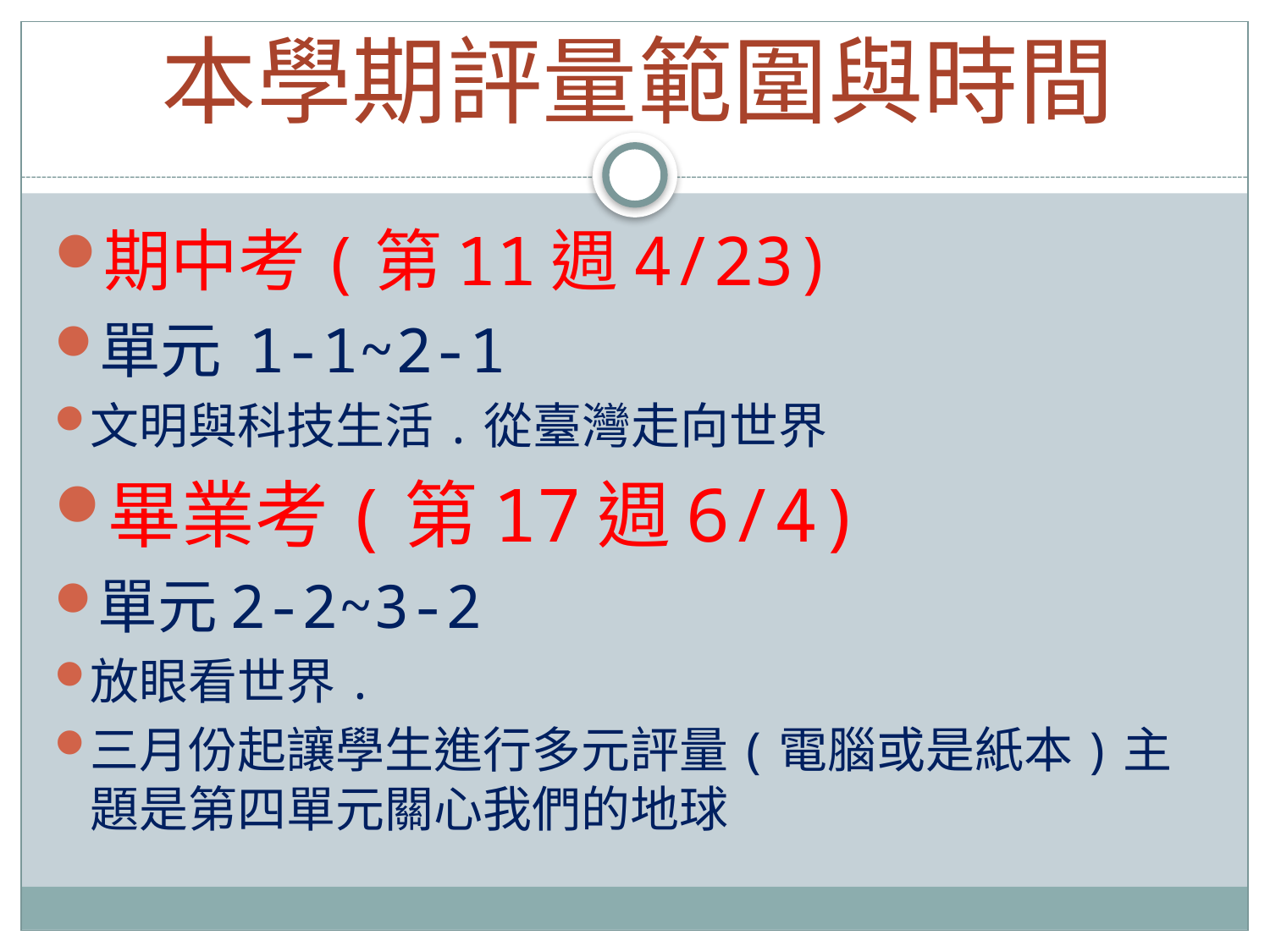

# 本學期評量範圍與時間
期中考(第11週4/23)
單元 1-1~2-1
文明與科技生活.從臺灣走向世界
畢業考(第17週6/4)
單元2-2~3-2
放眼看世界.
三月份起讓學生進行多元評量(電腦或是紙本)主題是第四單元關心我們的地球